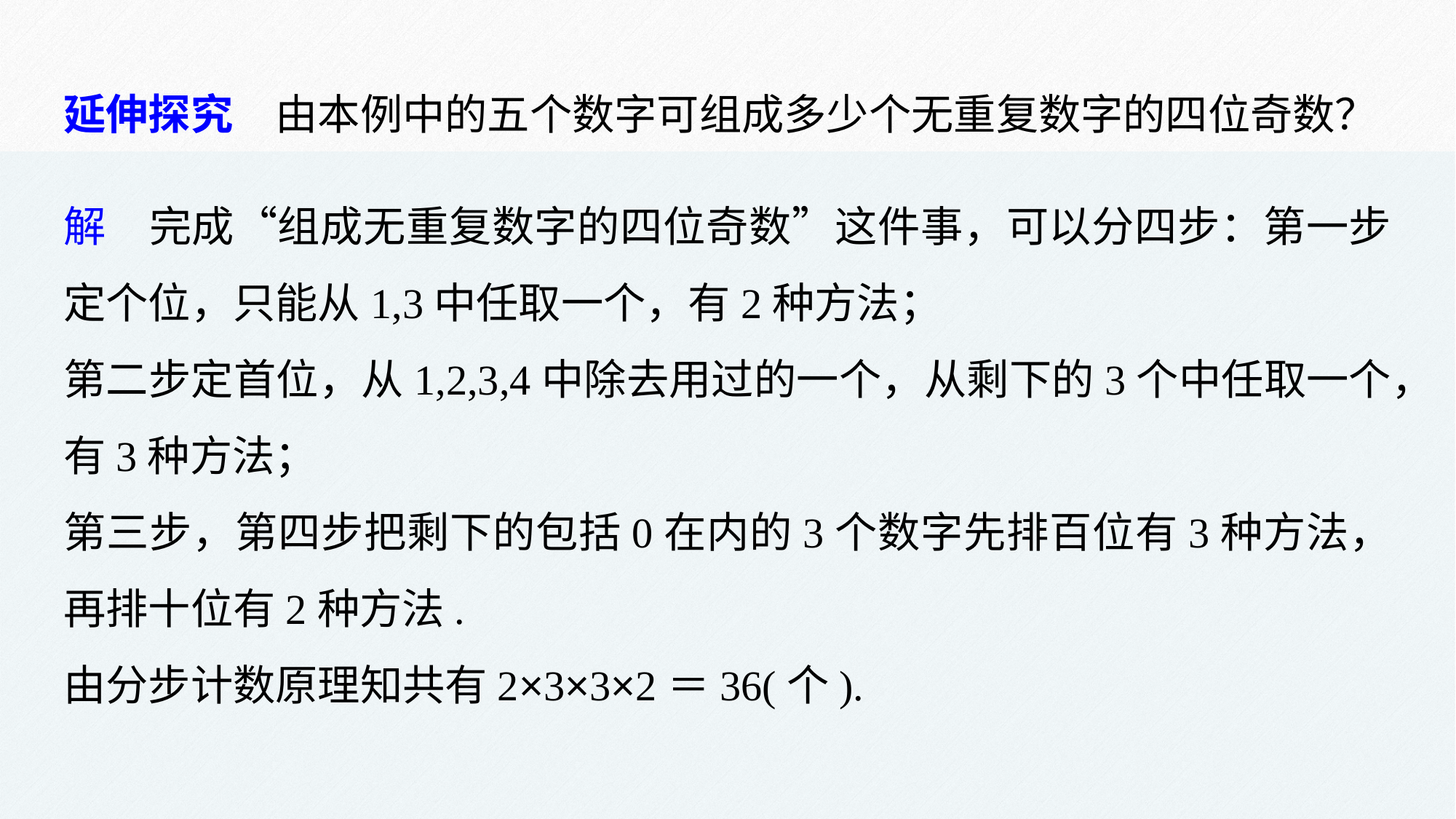

延伸探究　由本例中的五个数字可组成多少个无重复数字的四位奇数？
解　完成“组成无重复数字的四位奇数”这件事，可以分四步：第一步定个位，只能从1,3中任取一个，有2种方法；
第二步定首位，从1,2,3,4中除去用过的一个，从剩下的3个中任取一个，有3种方法；
第三步，第四步把剩下的包括0在内的3个数字先排百位有3种方法，再排十位有2种方法.
由分步计数原理知共有2×3×3×2＝36(个).